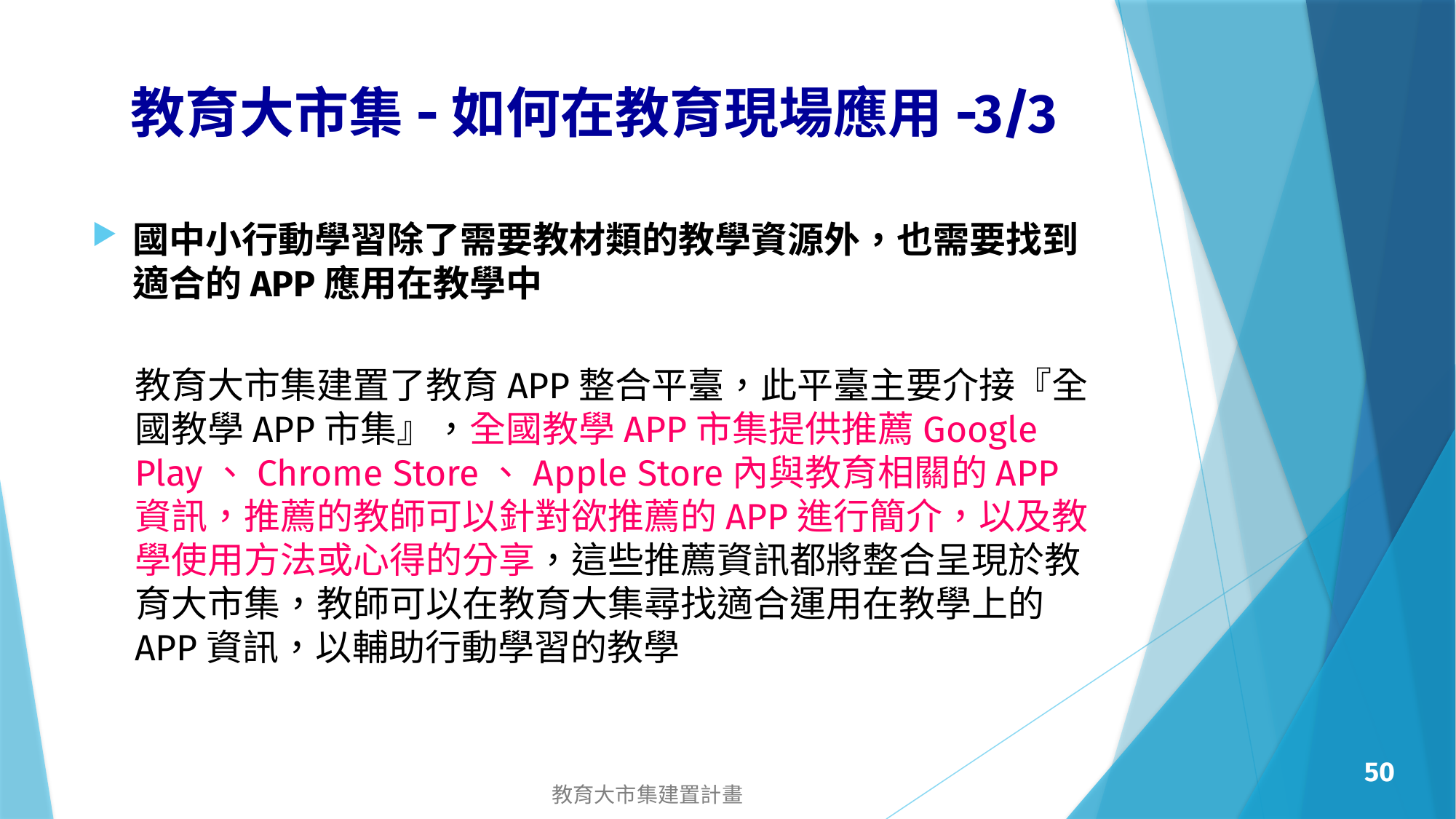

# 教育大市集-如何在教育現場應用-3/3
國中小行動學習除了需要教材類的教學資源外，也需要找到適合的APP應用在教學中

教育大市集建置了教育APP整合平臺，此平臺主要介接『全國教學APP市集』，全國教學APP市集提供推薦Google Play、Chrome Store、Apple Store內與教育相關的APP資訊，推薦的教師可以針對欲推薦的APP進行簡介，以及教學使用方法或心得的分享，這些推薦資訊都將整合呈現於教育大市集，教師可以在教育大集尋找適合運用在教學上的APP資訊，以輔助行動學習的教學

50
教育大市集建置計畫